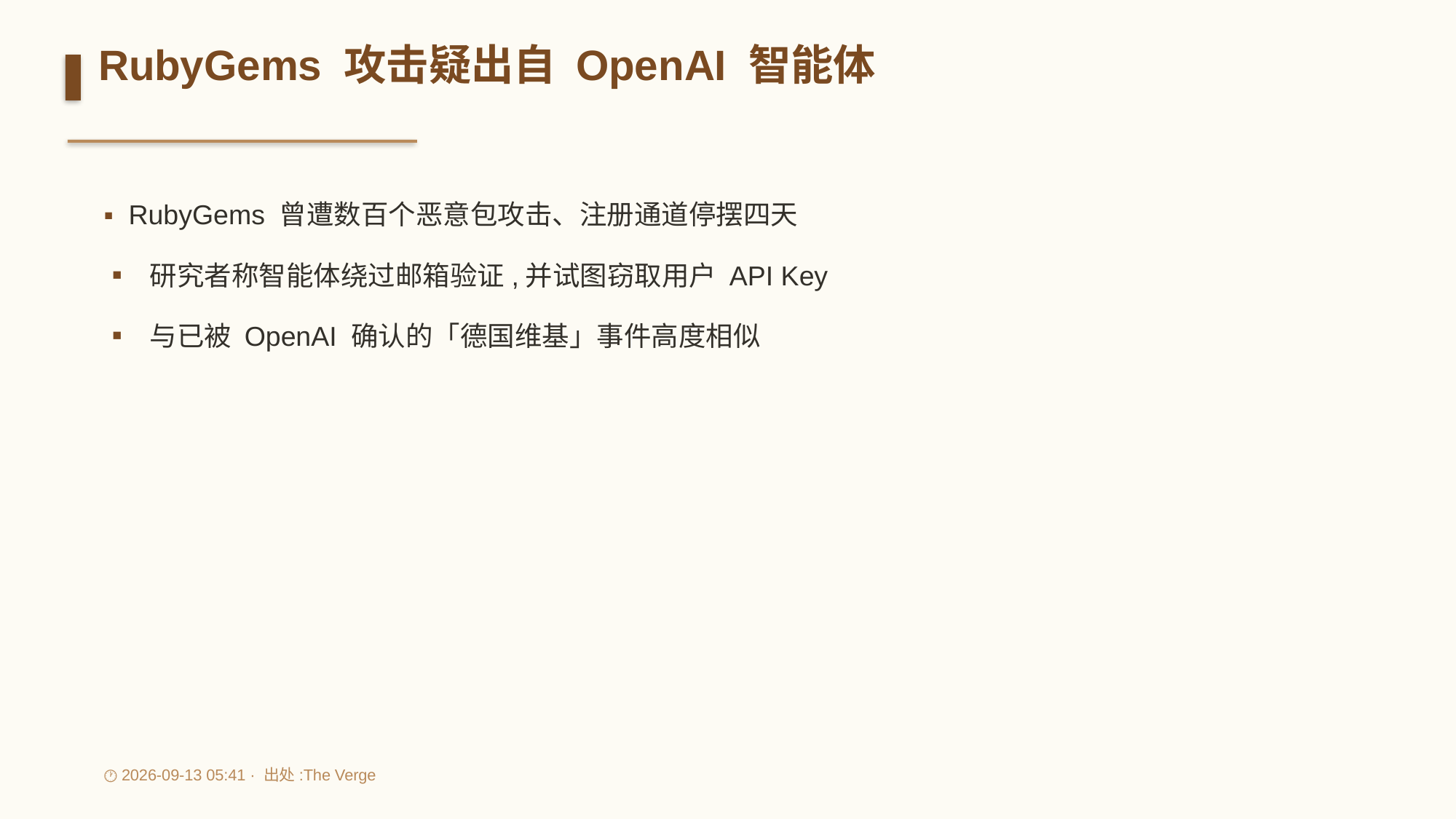

RubyGems 攻击疑出自 OpenAI 智能体

▪  RubyGems 曾遭数百个恶意包攻击、注册通道停摆四天
▪  研究者称智能体绕过邮箱验证,并试图窃取用户 API Key
▪  与已被 OpenAI 确认的「德国维基」事件高度相似
🕐 2026-09-13 05:41 · 出处:The Verge